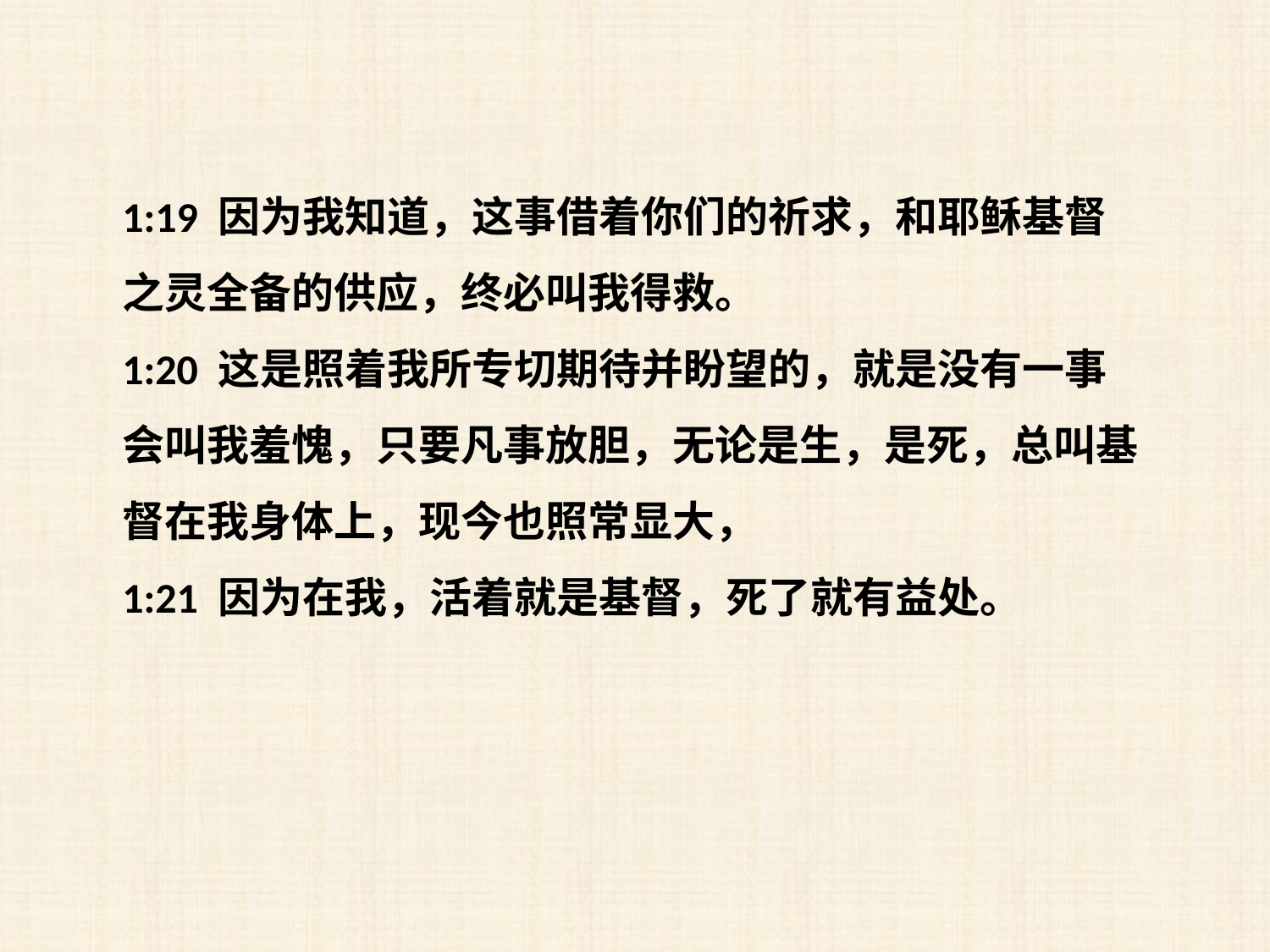

1:19 因为我知道，这事借着你们的祈求，和耶稣基督之灵全备的供应，终必叫我得救。
1:20 这是照着我所专切期待并盼望的，就是没有一事会叫我羞愧，只要凡事放胆，无论是生，是死，总叫基督在我身体上，现今也照常显大，
1:21 因为在我，活着就是基督，死了就有益处。